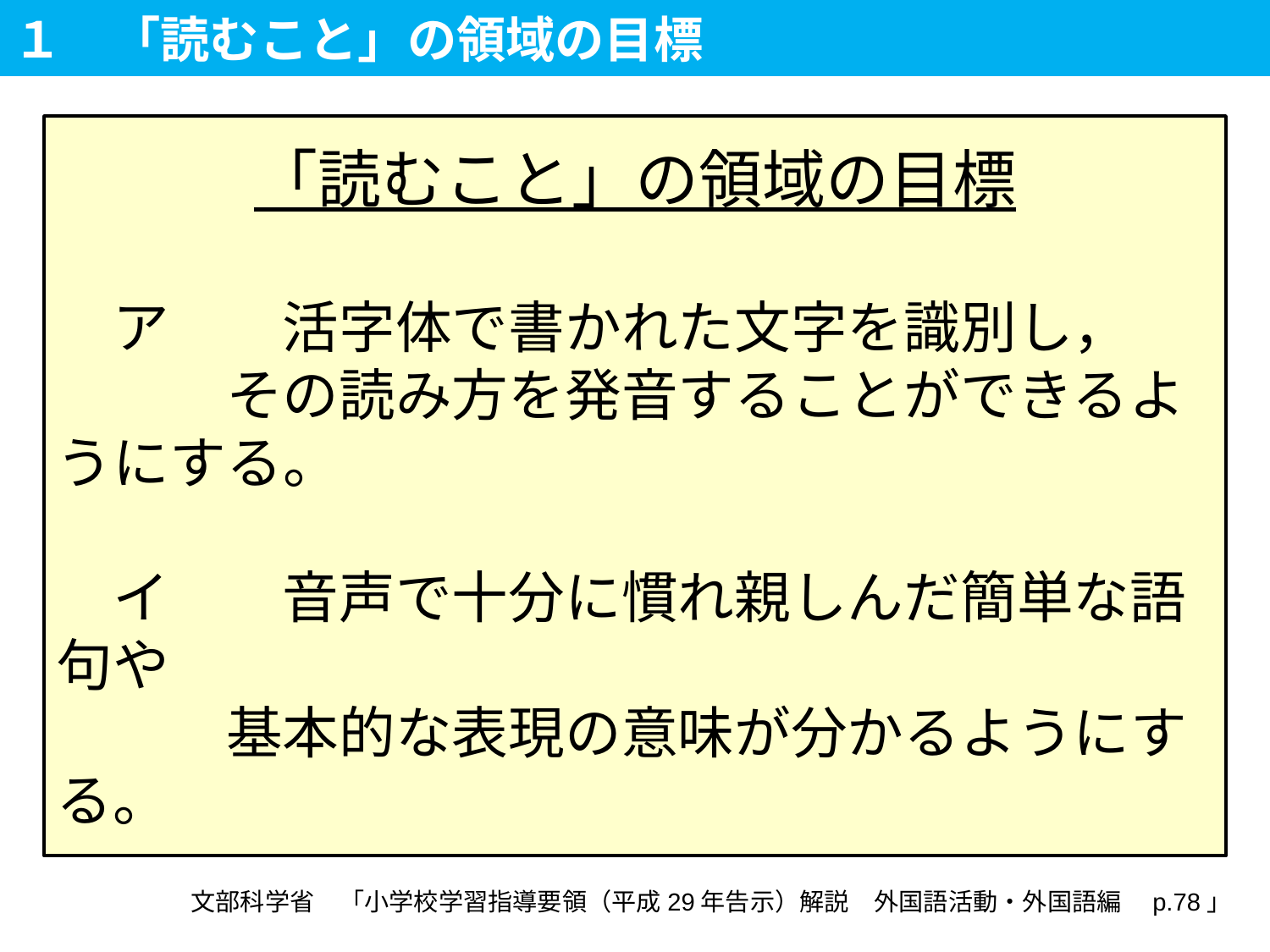

１　「読むこと」の領域の目標
「読むこと」の領域の目標

　ア　　活字体で書かれた文字を識別し，
　　　その読み方を発音することができるようにする。

　イ　　音声で十分に慣れ親しんだ簡単な語句や
　　　基本的な表現の意味が分かるようにする。
文部科学省　「小学校学習指導要領（平成29年告示）解説　外国語活動・外国語編　p.78」